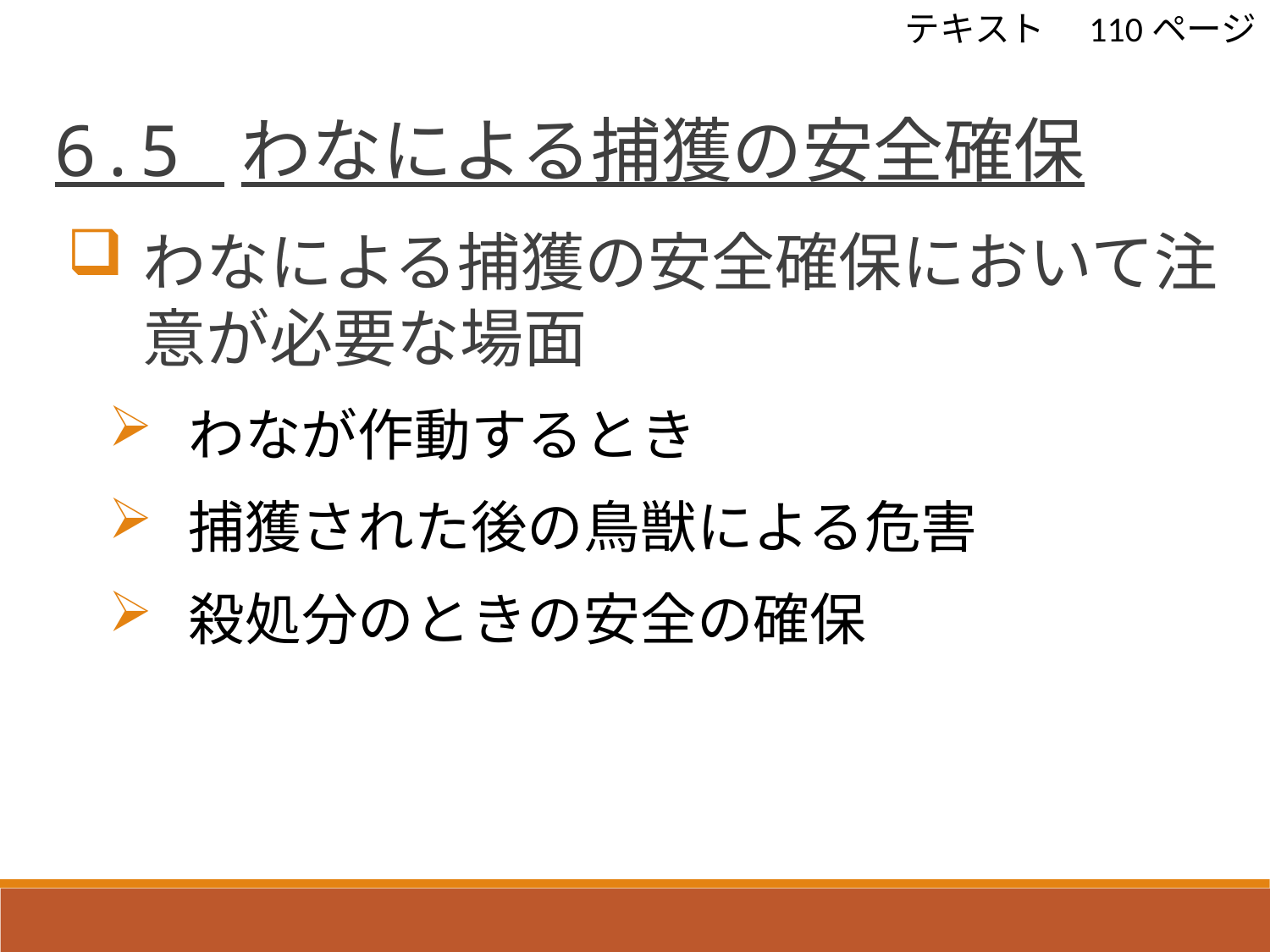

テキスト　110ページ
 6.5 わなによる捕獲の安全確保
わなによる捕獲の安全確保において注意が必要な場面
わなが作動するとき
捕獲された後の鳥獣による危害
殺処分のときの安全の確保